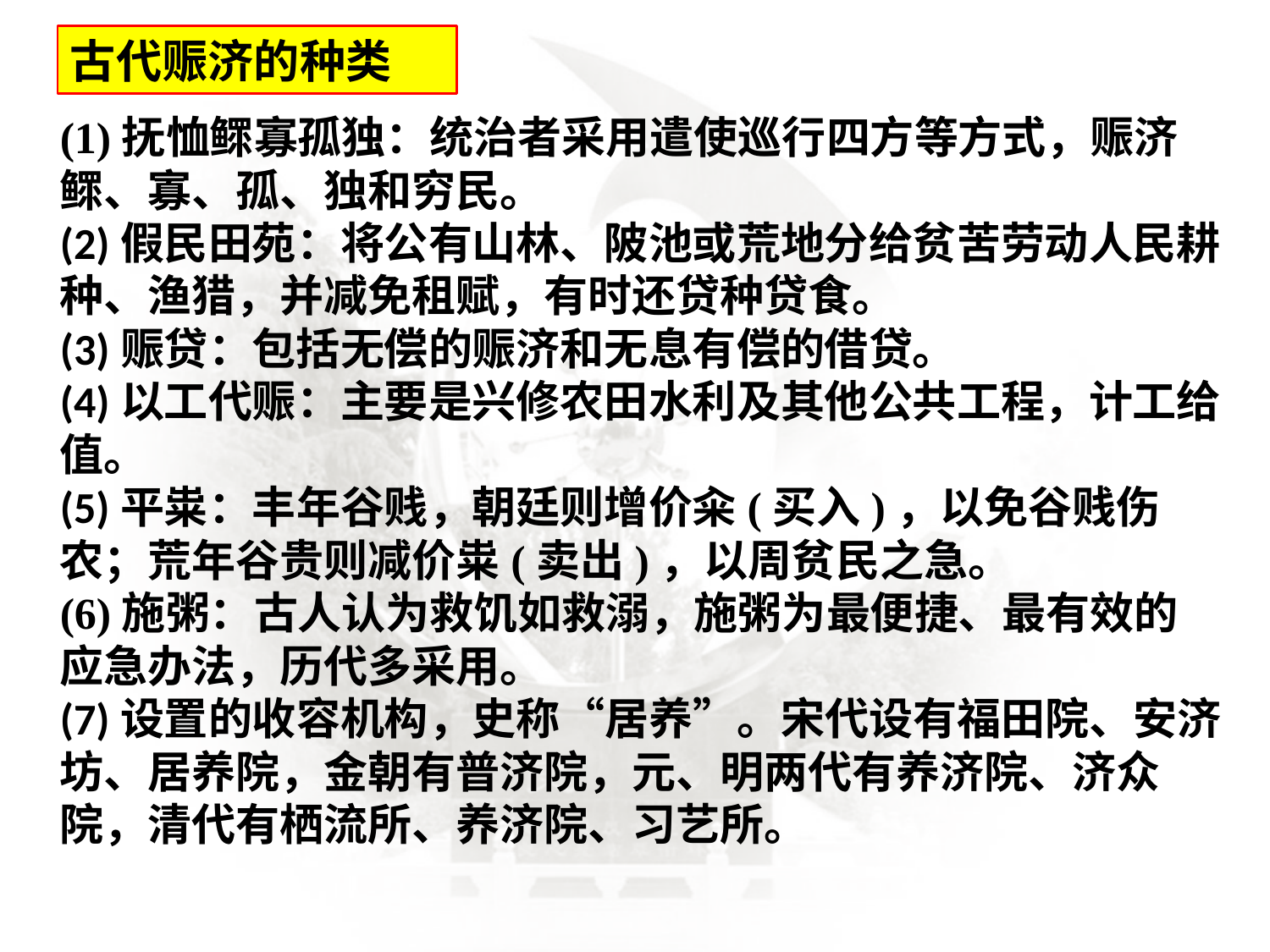

古代赈济的种类
(1)抚恤鳏寡孤独：统治者采用遣使巡行四方等方式，赈济鳏、寡、孤、独和穷民。(2)假民田苑：将公有山林、陂池或荒地分给贫苦劳动人民耕种、渔猎，并减免租赋，有时还贷种贷食。(3)赈贷：包括无偿的赈济和无息有偿的借贷。(4)以工代赈：主要是兴修农田水利及其他公共工程，计工给值。(5)平粜：丰年谷贱，朝廷则增价籴(买入)，以免谷贱伤农；荒年谷贵则减价粜(卖出)，以周贫民之急。
(6)施粥：古人认为救饥如救溺，施粥为最便捷、最有效的应急办法，历代多采用。(7)设置的收容机构，史称“居养”。宋代设有福田院、安济坊、居养院，金朝有普济院，元、明两代有养济院、济众院，清代有栖流所、养济院、习艺所。